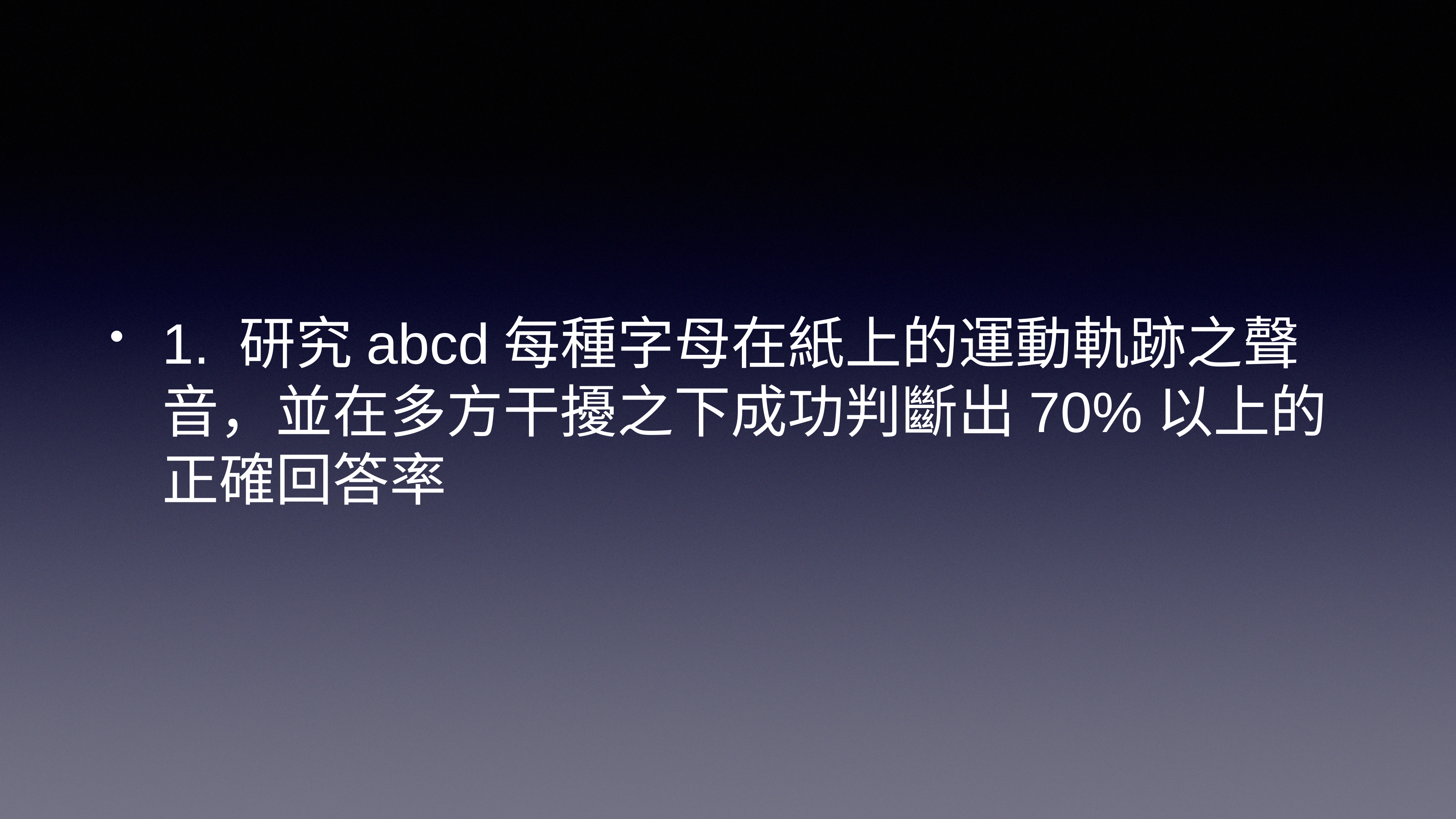

1. 研究abcd每種字母在紙上的運動軌跡之聲音，並在多方干擾之下成功判斷出70%以上的正確回答率